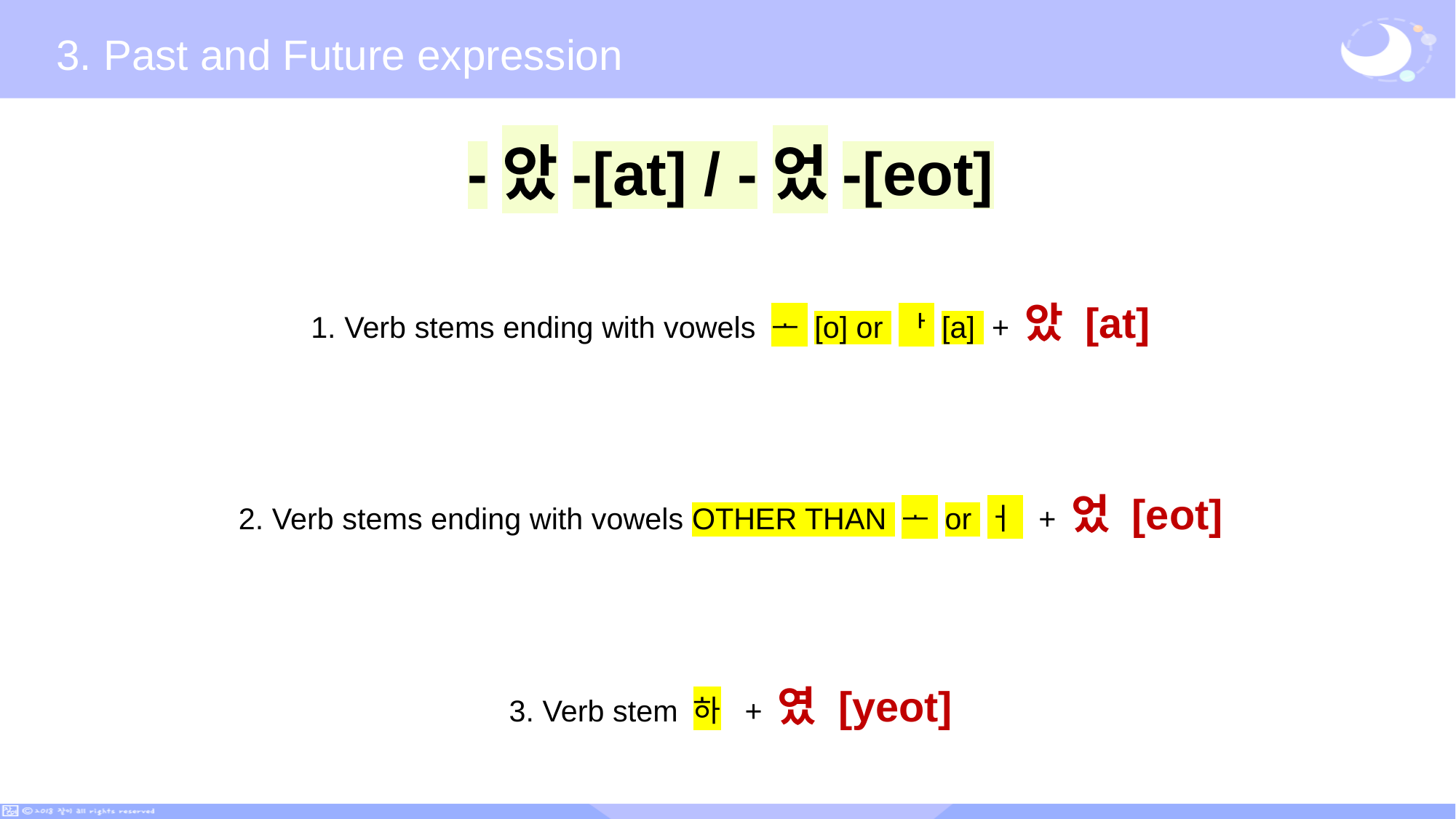

3. Past and Future expression
-았-[at] / -었-[eot]
1. Verb stems ending with vowels ᅩ [o] or ᅡ [a]  + 았 [at]

2. Verb stems ending with vowels OTHER THAN ᅩ or ㅓ  + 었 [eot]

3. Verb stem 하  + 였 [yeot]